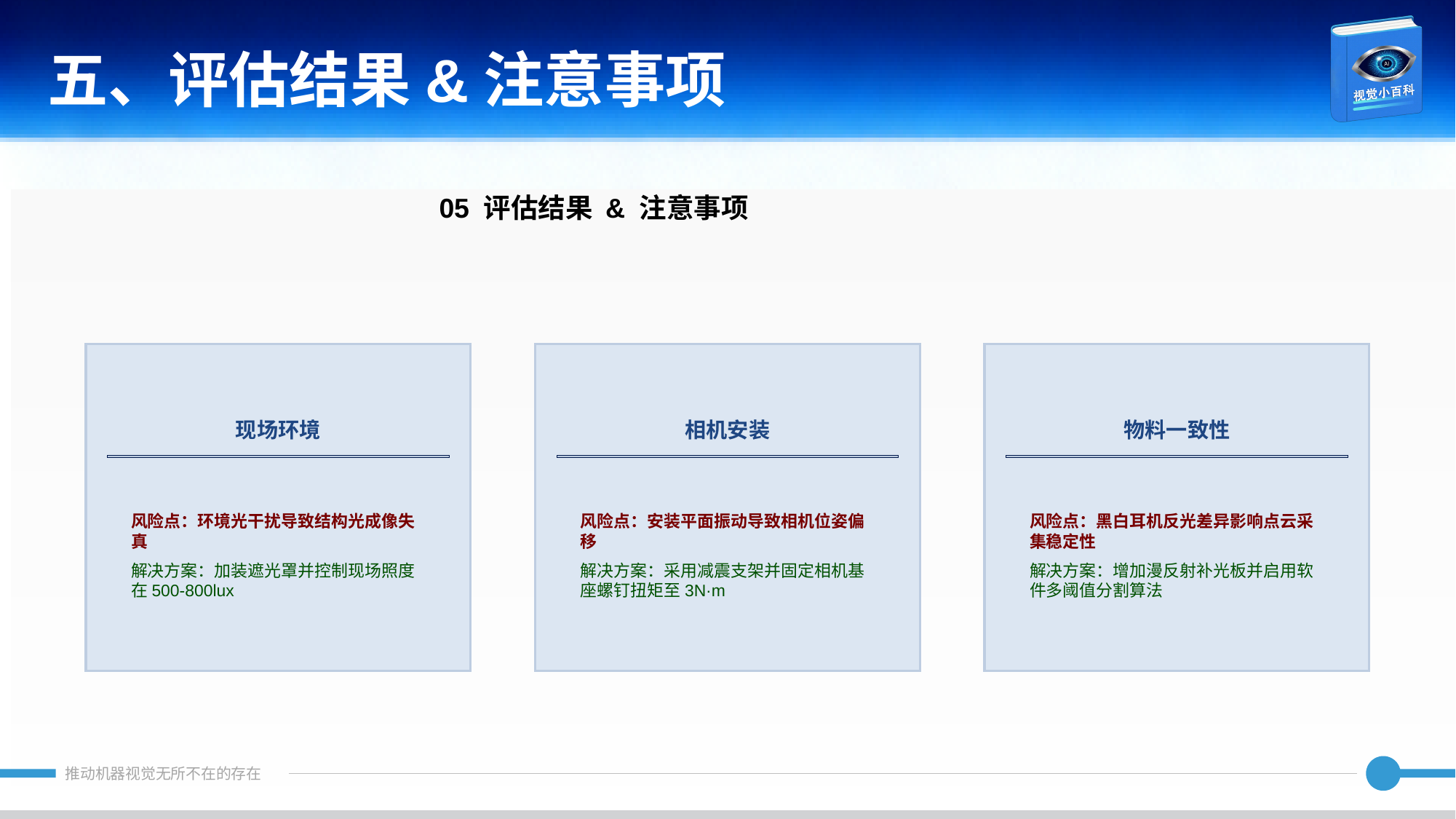

五、评估结果&注意事项

05 评估结果 & 注意事项

现场环境

相机安装

物料一致性

风险点：环境光干扰导致结构光成像失真
解决方案：加装遮光罩并控制现场照度在500-800lux

风险点：安装平面振动导致相机位姿偏移
解决方案：采用减震支架并固定相机基座螺钉扭矩至3N·m

风险点：黑白耳机反光差异影响点云采集稳定性
解决方案：增加漫反射补光板并启用软件多阈值分割算法
10